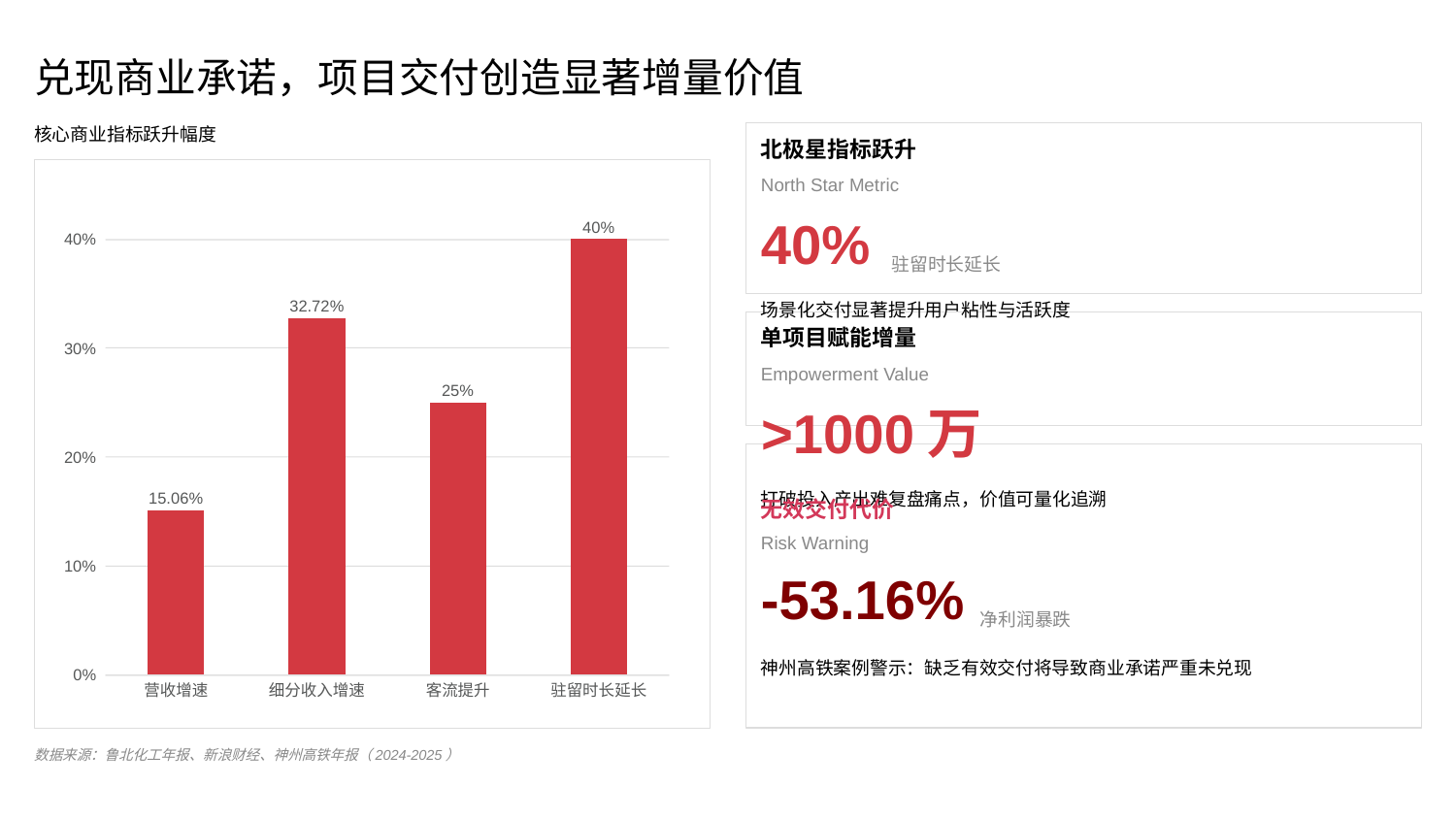

兑现商业承诺，项目交付创造显著增量价值

核心商业指标跃升幅度
北极星指标跃升

North Star Metric
40%
40%
40%

驻留时长延长
32.72%
场景化交付显著提升用户粘性与活跃度

单项目赋能增量
30%

Empowerment Value
25%
>1000万

20%

打破投入产出难复盘痛点，价值可量化追溯
15.06%
无效交付代价

Risk Warning
10%
-53.16%

净利润暴跌
神州高铁案例警示：缺乏有效交付将导致商业承诺严重未兑现
0%

营收增速
细分收入增速
客流提升
驻留时长延长
数据来源：鲁北化工年报、新浪财经、神州高铁年报（2024-2025）